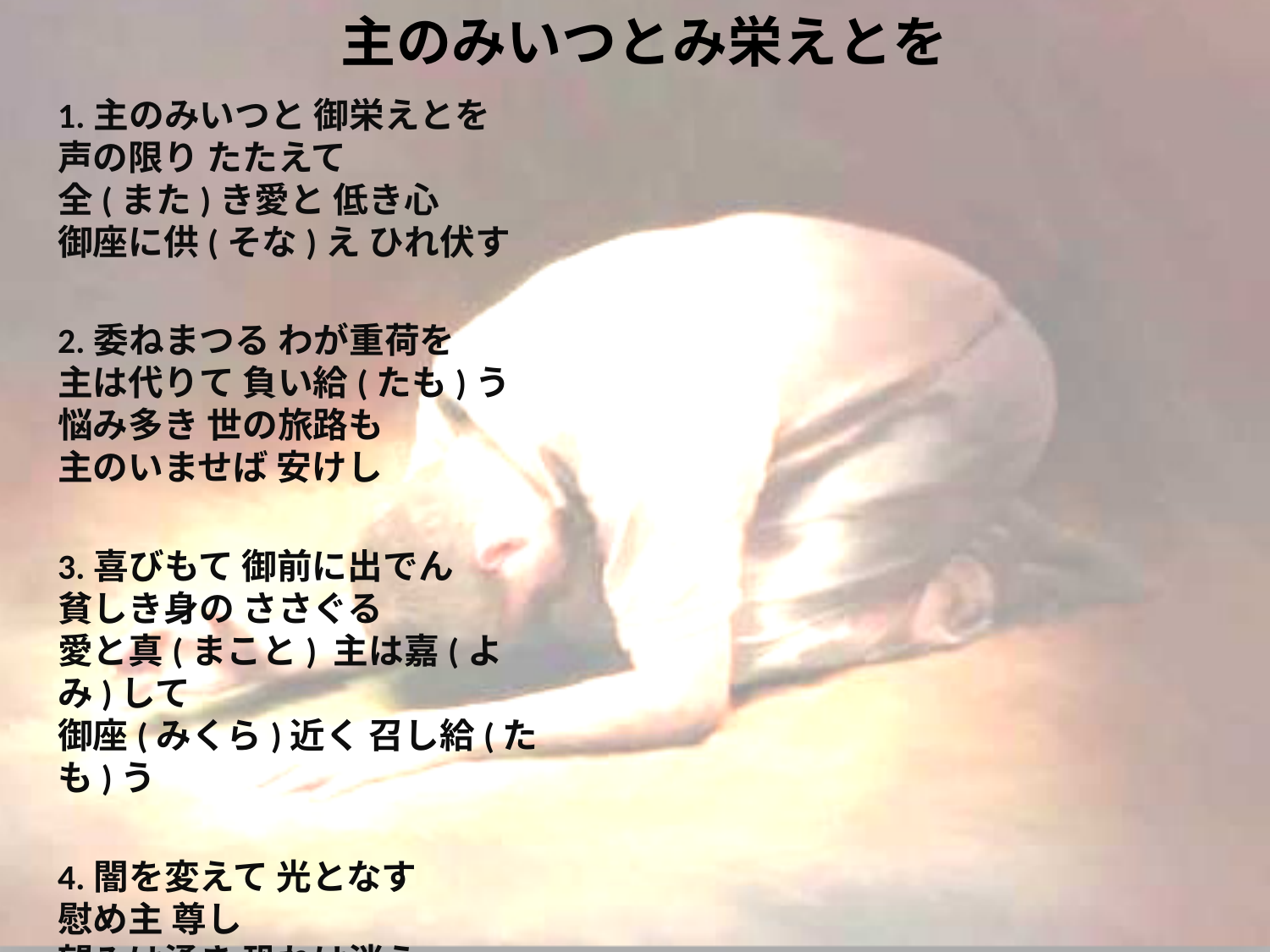

# 主のみいつとみ栄えとを
1.主のみいつと 御栄えとを
声の限り たたえて
全(また)き愛と 低き心
御座に供(そな)え ひれ伏す

2.委ねまつる わが重荷を
主は代りて 負い給(たも)う
悩み多き 世の旅路も
主のいませば 安けし

3.喜びもて 御前に出でん
貧しき身の ささぐる
愛と真(まこと) 主は嘉(よみ)して
御座(みくら)近く 召し給(たも)う

4.闇を変えて 光となす
慰め主 尊し
望みは湧き 恐れは消え
み民の幸 尽きせじ